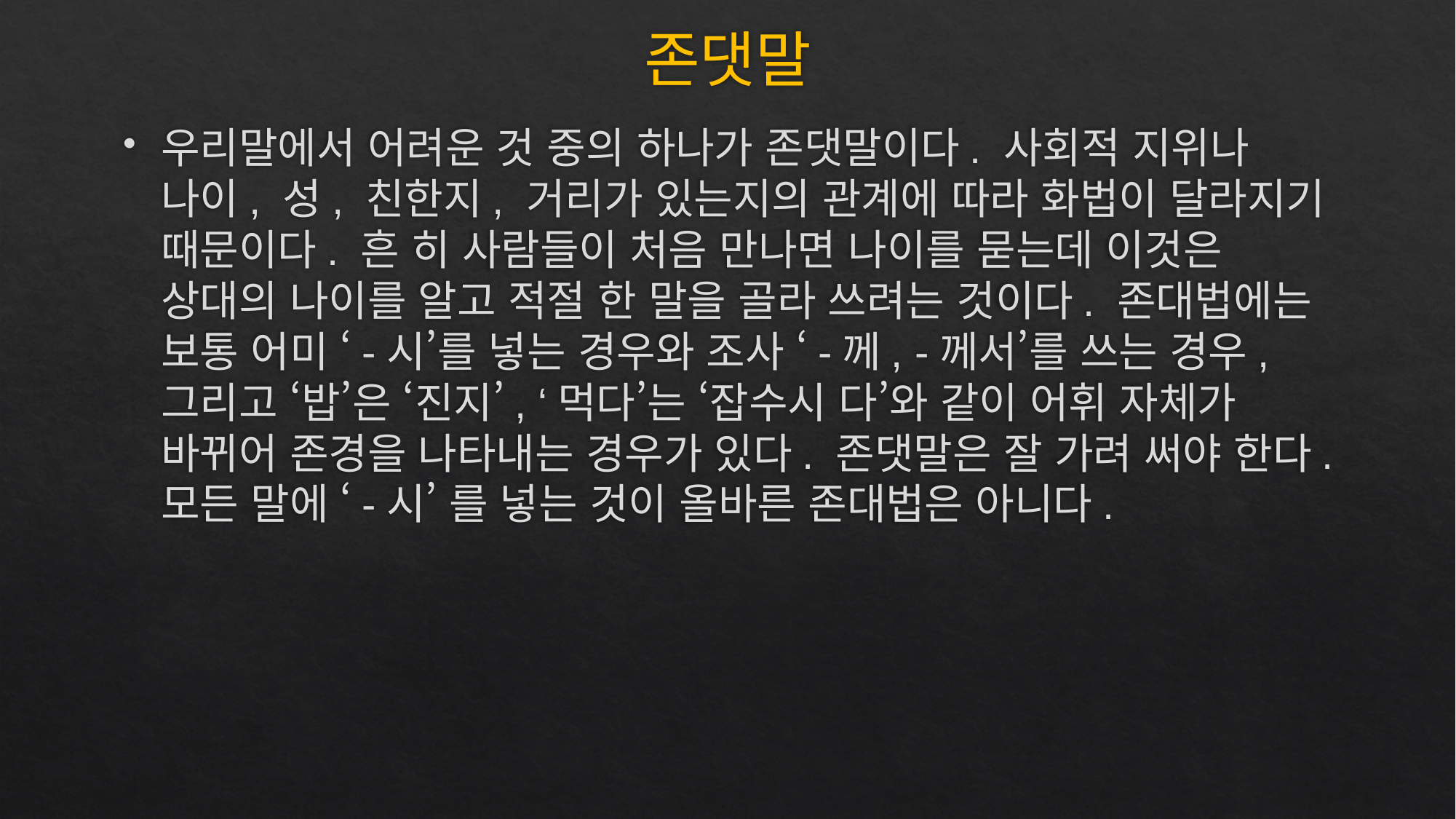

# 존댓말
우리말에서 어려운 것 중의 하나가 존댓말이다. 사회적 지위나 나이, 성, 친한지, 거리가 있는지의 관계에 따라 화법이 달라지기 때문이다. 흔 히 사람들이 처음 만나면 나이를 묻는데 이것은 상대의 나이를 알고 적절 한 말을 골라 쓰려는 것이다. 존대법에는 보통 어미 ‘-시’를 넣는 경우와 조사 ‘-께, -께서’를 쓰는 경우, 그리고 ‘밥’은 ‘진지’, ‘먹다’는 ‘잡수시 다’와 같이 어휘 자체가 바뀌어 존경을 나타내는 경우가 있다. 존댓말은 잘 가려 써야 한다. 모든 말에 ‘-시’ 를 넣는 것이 올바른 존대법은 아니다.